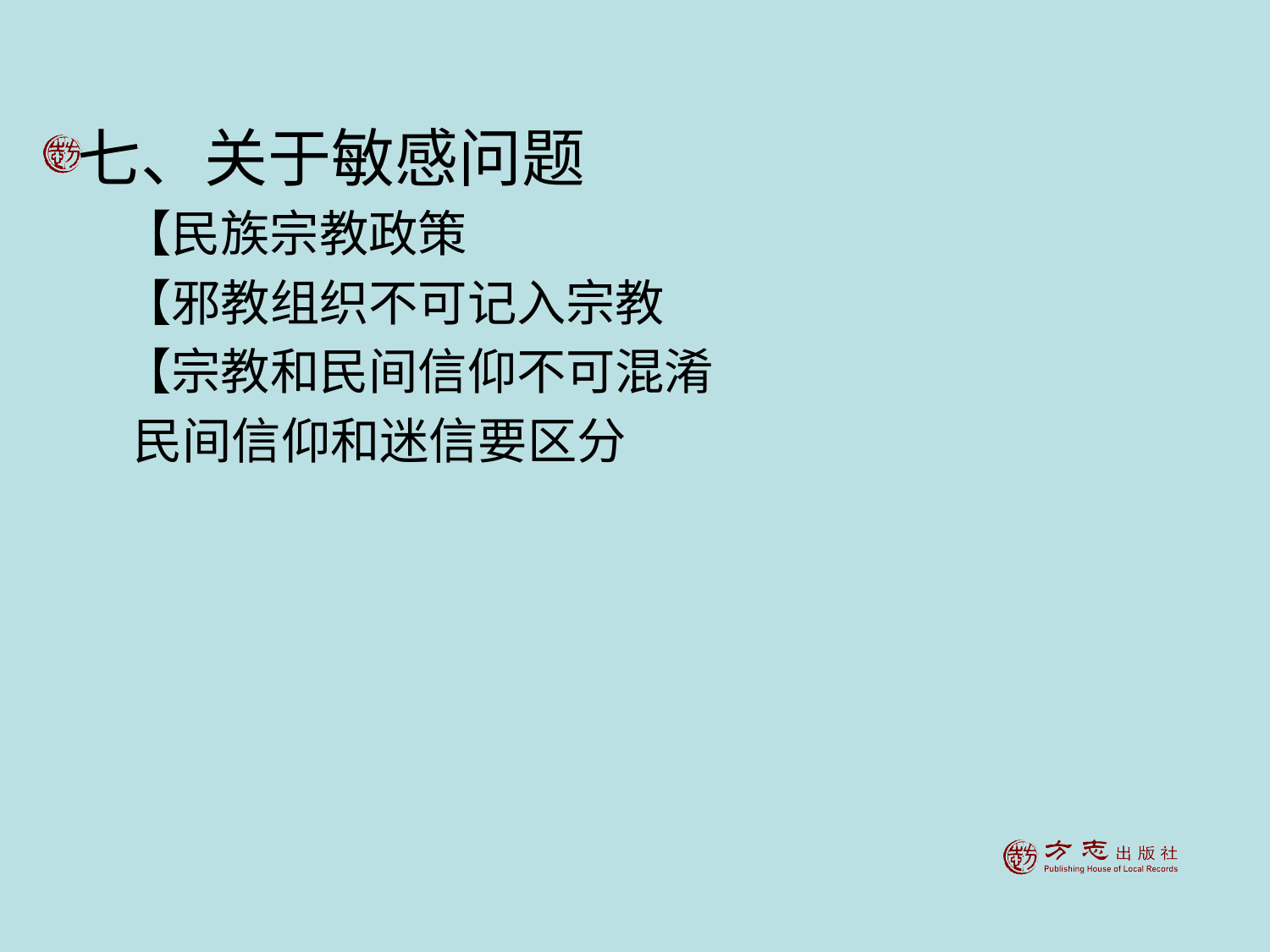

# 七、关于敏感问题
   【民族宗教政策
   【邪教组织不可记入宗教
   【宗教和民间信仰不可混淆
    民间信仰和迷信要区分